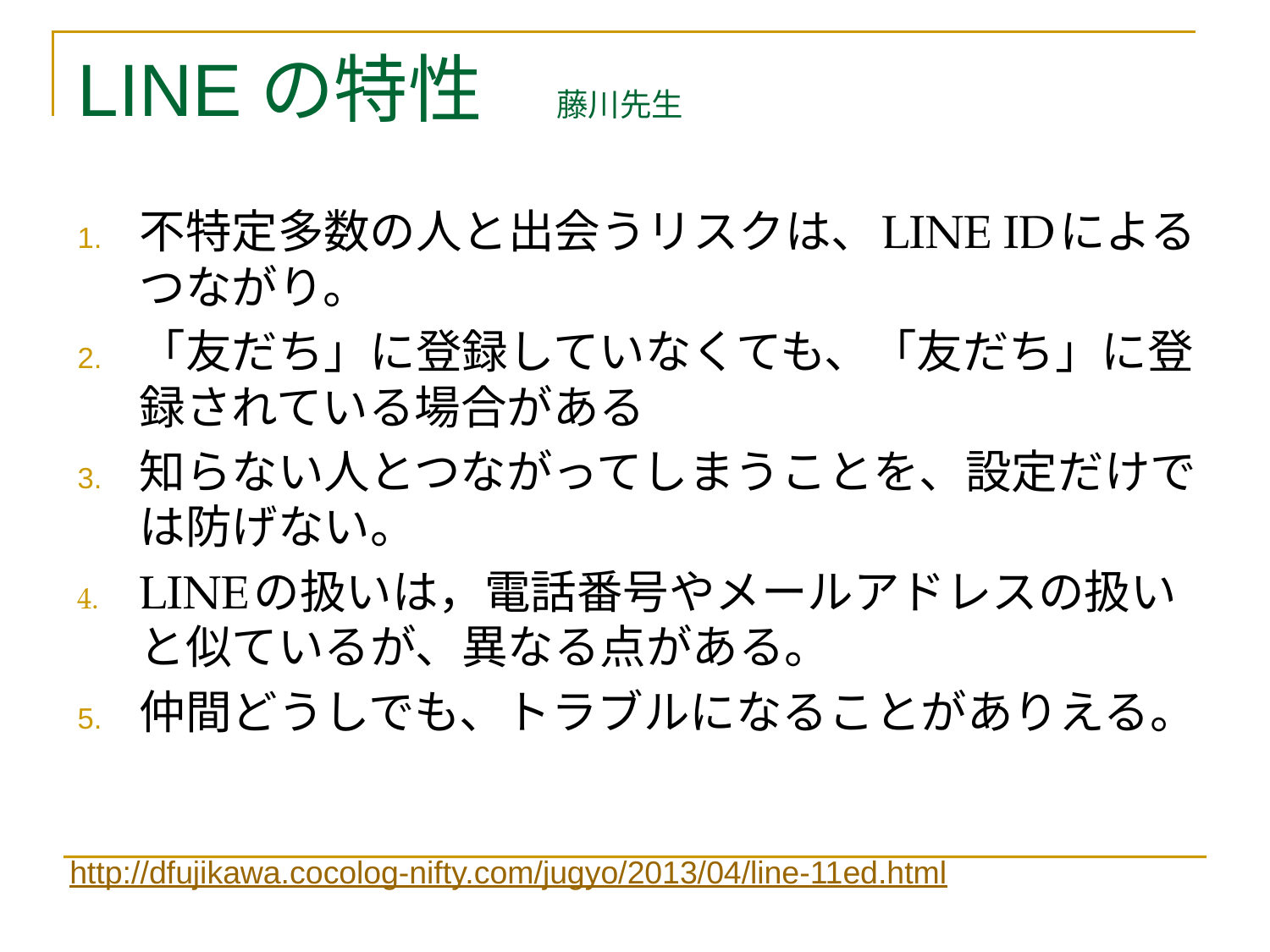

# LINEの特性　藤川先生
不特定多数の人と出会うリスクは、LINE IDによるつながり。
「友だち」に登録していなくても、「友だち」に登録されている場合がある
知らない人とつながってしまうことを、設定だけでは防げない。
LINEの扱いは，電話番号やメールアドレスの扱いと似ているが、異なる点がある。
仲間どうしでも、トラブルになることがありえる。
http://dfujikawa.cocolog-nifty.com/jugyo/2013/04/line-11ed.html